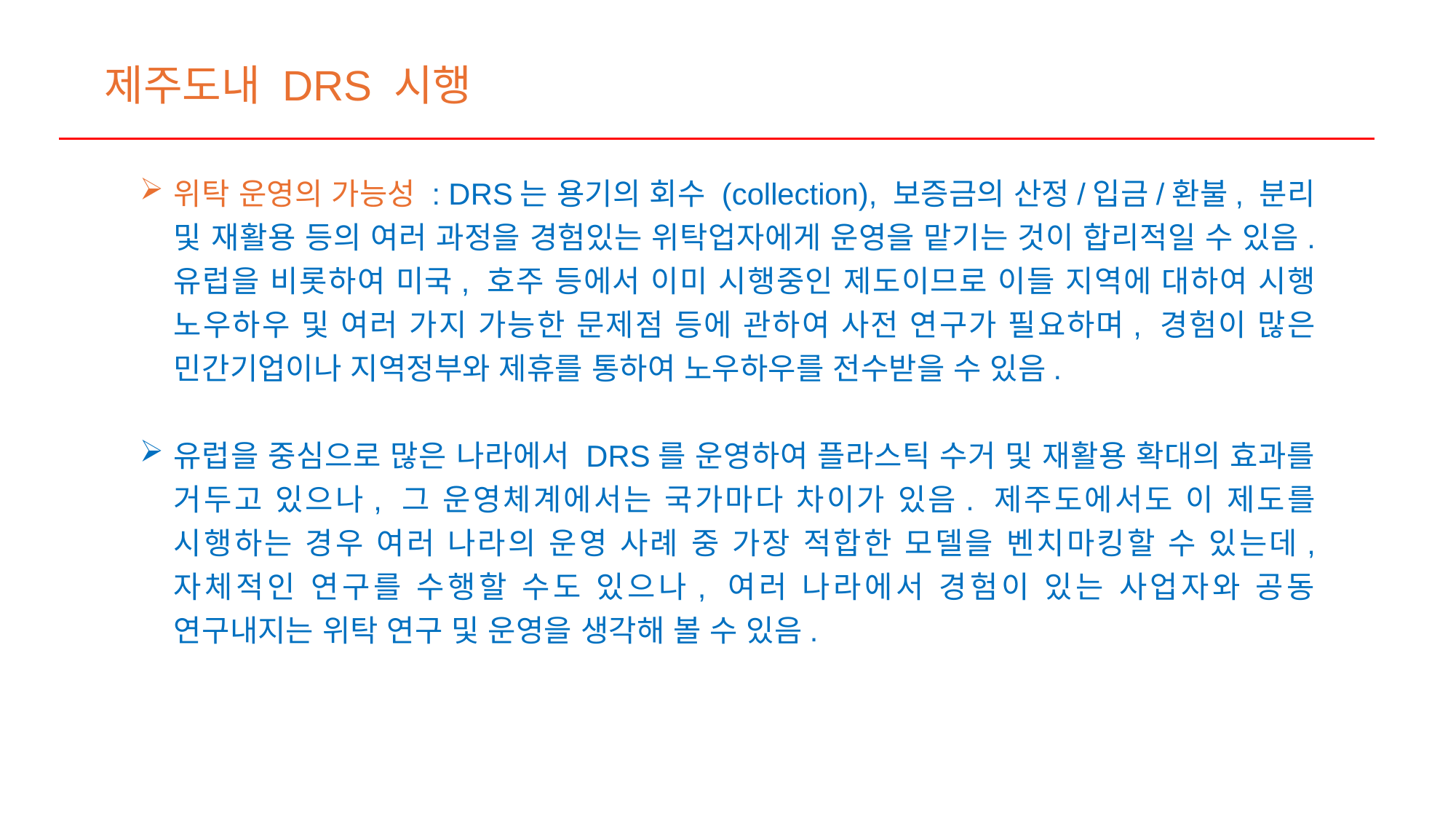

제주도내 DRS 시행
위탁 운영의 가능성 : DRS는 용기의 회수 (collection), 보증금의 산정/입금/환불, 분리 및 재활용 등의 여러 과정을 경험있는 위탁업자에게 운영을 맡기는 것이 합리적일 수 있음. 유럽을 비롯하여 미국, 호주 등에서 이미 시행중인 제도이므로 이들 지역에 대하여 시행 노우하우 및 여러 가지 가능한 문제점 등에 관하여 사전 연구가 필요하며, 경험이 많은 민간기업이나 지역정부와 제휴를 통하여 노우하우를 전수받을 수 있음.

유럽을 중심으로 많은 나라에서 DRS를 운영하여 플라스틱 수거 및 재활용 확대의 효과를 거두고 있으나, 그 운영체계에서는 국가마다 차이가 있음. 제주도에서도 이 제도를 시행하는 경우 여러 나라의 운영 사례 중 가장 적합한 모델을 벤치마킹할 수 있는데, 자체적인 연구를 수행할 수도 있으나, 여러 나라에서 경험이 있는 사업자와 공동 연구내지는 위탁 연구 및 운영을 생각해 볼 수 있음.